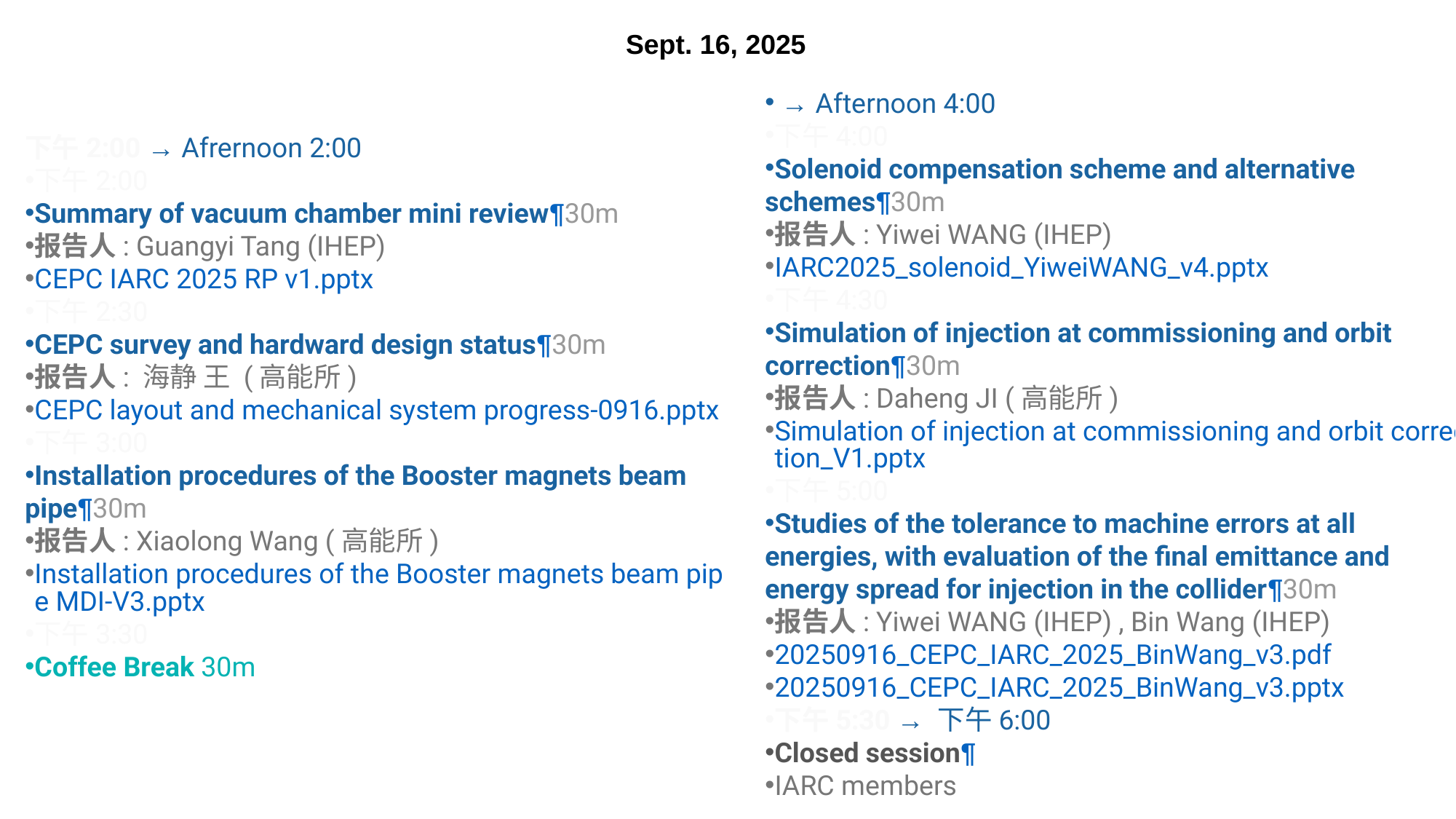

Sept. 16, 2025
 → Afternoon 4:00
下午4:00
Solenoid compensation scheme and alternative schemes¶30m
报告人: Yiwei WANG (IHEP)
IARC2025_solenoid_YiweiWANG_v4.pptx
下午4:30
Simulation of injection at commissioning and orbit correction¶30m
报告人: Daheng JI (高能所)
Simulation of injection at commissioning and orbit correction_V1.pptx
下午5:00
Studies of the tolerance to machine errors at all energies, with evaluation of the final emittance and energy spread for injection in the collider¶30m
报告人: Yiwei WANG (IHEP) , Bin Wang (IHEP)
20250916_CEPC_IARC_2025_BinWang_v3.pdf
20250916_CEPC_IARC_2025_BinWang_v3.pptx
下午5:30 → 下午6:00
Closed session¶
IARC members
下午2:00 → Afrernoon 2:00
下午2:00
Summary of vacuum chamber mini review¶30m
报告人: Guangyi Tang (IHEP)
CEPC IARC 2025 RP v1.pptx
下午2:30
CEPC survey and hardward design status¶30m
报告人: 海静 王 (高能所)
CEPC layout and mechanical system progress-0916.pptx
下午3:00
Installation procedures of the Booster magnets beam pipe¶30m
报告人: Xiaolong Wang (高能所)
Installation procedures of the Booster magnets beam pipe MDI-V3.pptx
下午3:30
Coffee Break 30m